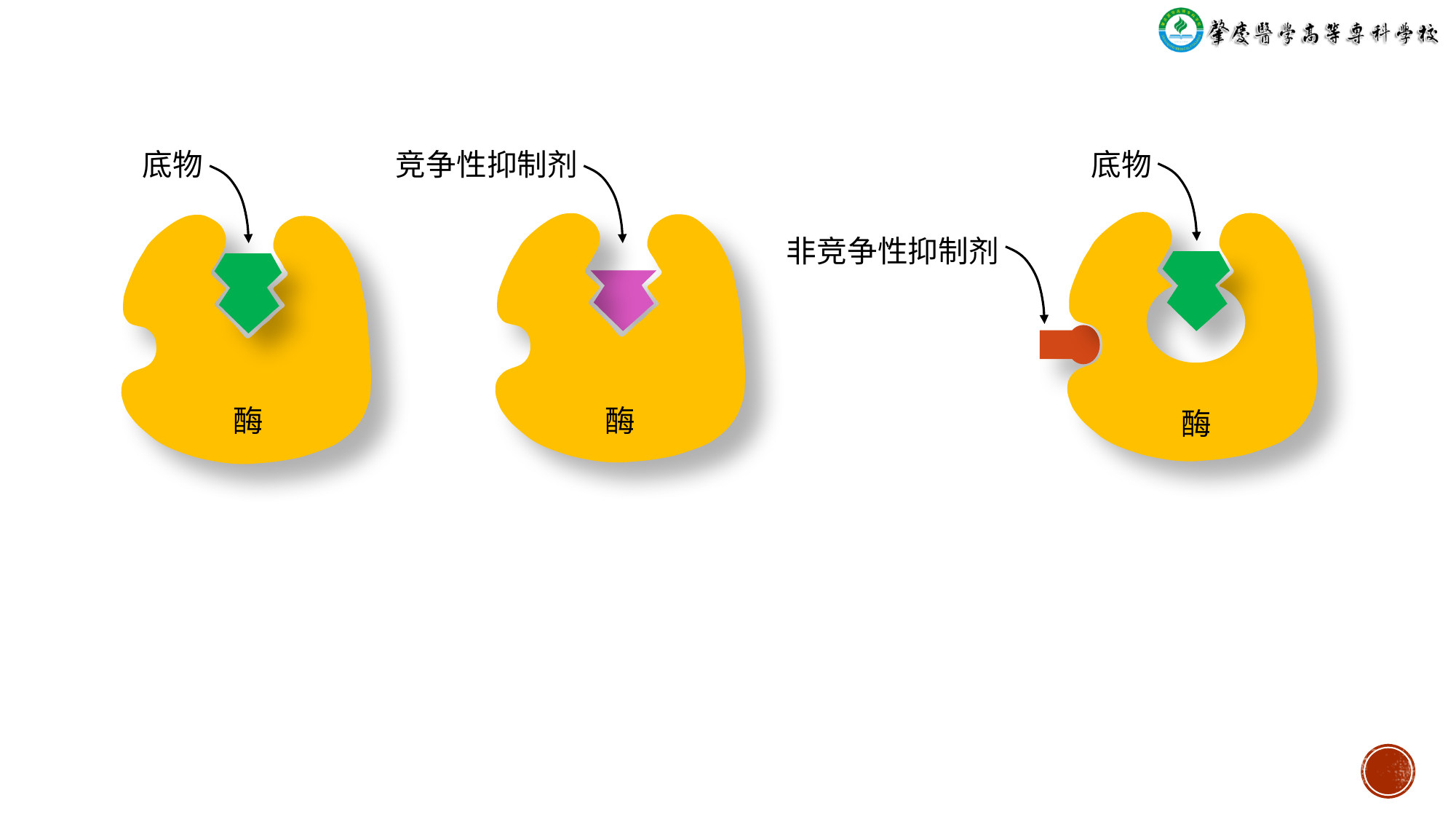

底物
竞争性抑制剂
底物

非竞争性抑制剂

酶
酶
酶